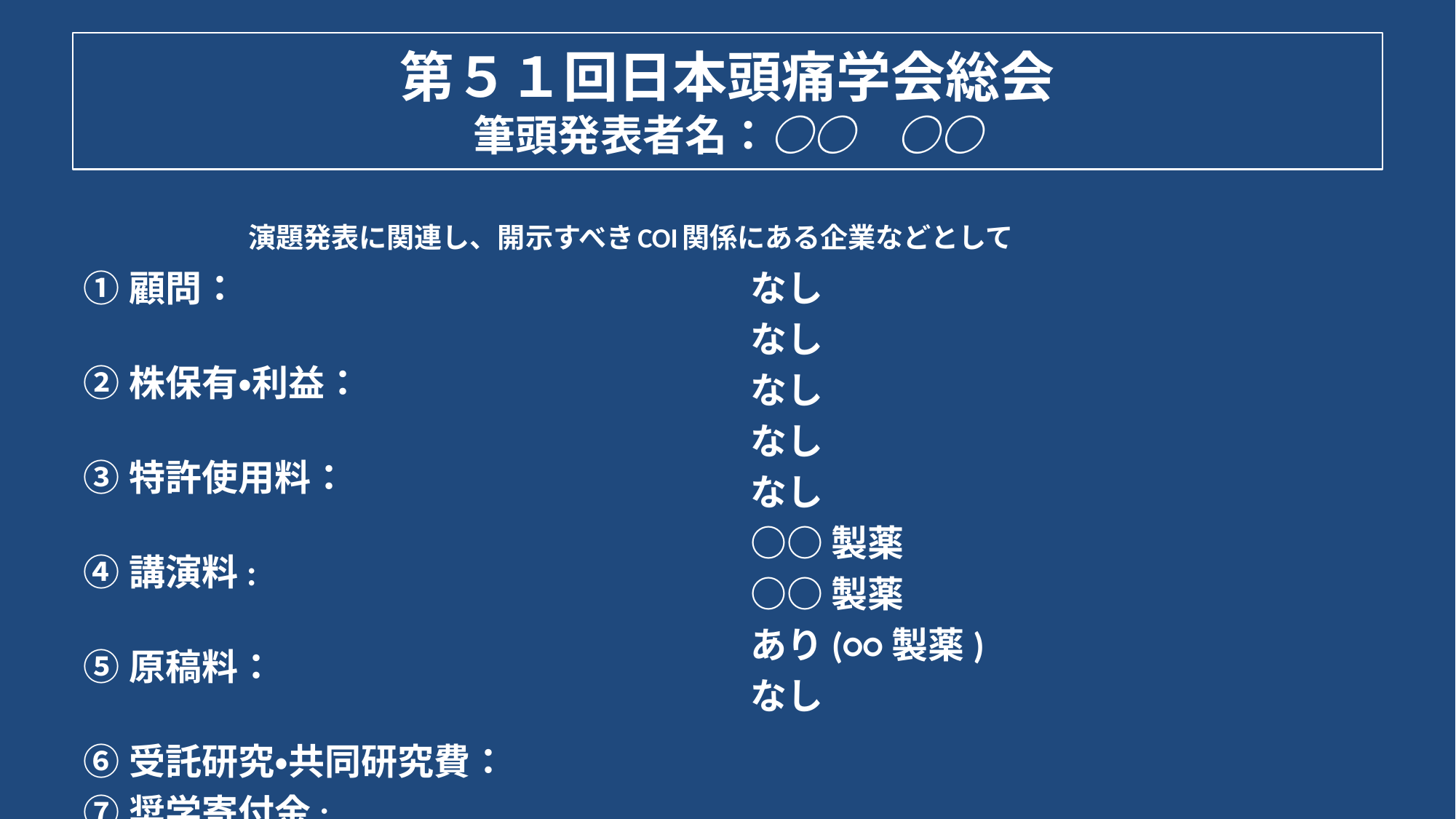

# 第５１回日本頭痛学会総会 筆頭発表者名：○○　○○

演題発表に関連し、開示すべきCOI関係にある企業などとして

①顧問：
②株保有・利益：
③特許使用料：
④講演料:
⑤原稿料：
⑥受託研究・共同研究費：
⑦奨学寄付金:
⑧寄付講座所属：
⑨贈答品などの報酬：
なし
なし
なし
なし
なし
○○製薬
○○製薬
あり(○○製薬)
なし